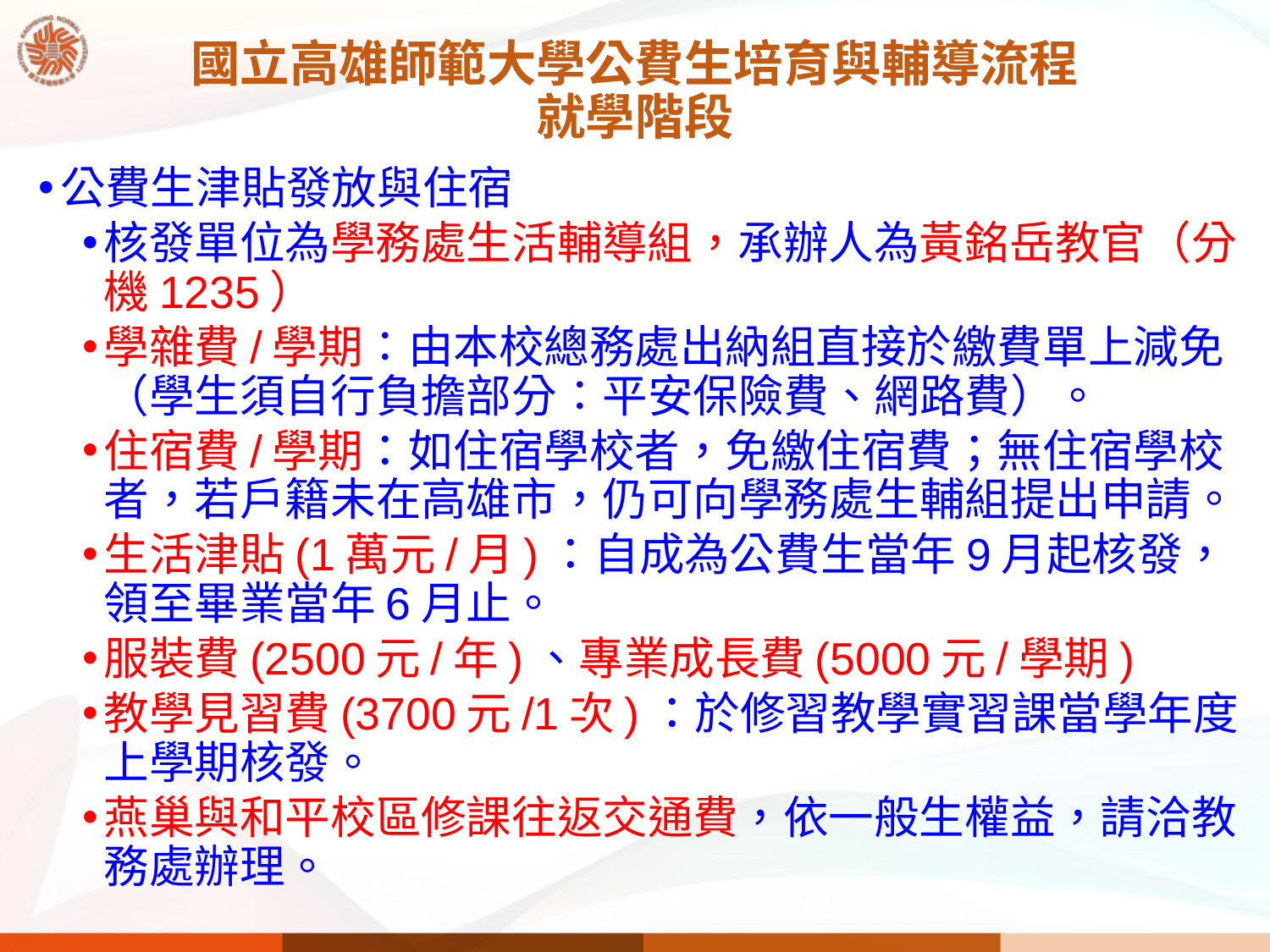

# 國立高雄師範大學公費生培育與輔導流程 就學階段
公費生津貼發放與住宿
核發單位為學務處生活輔導組，承辦人為黃銘岳教官（分機1235）
學雜費/學期∶由本校總務處出納組直接於繳費單上減免（學生須自行負擔部分∶平安保險費、網路費）。
住宿費/學期：如住宿學校者，免繳住宿費；無住宿學校者，若戶籍未在高雄市，仍可向學務處生輔組提出申請。
生活津貼(1萬元/月)：自成為公費生當年9月起核發，領至畢業當年6月止。
服裝費(2500元/年)、專業成長費(5000元/學期)
教學見習費(3700元/1次)：於修習教學實習課當學年度上學期核發。
燕巢與和平校區修課往返交通費，依一般生權益，請洽教務處辦理。